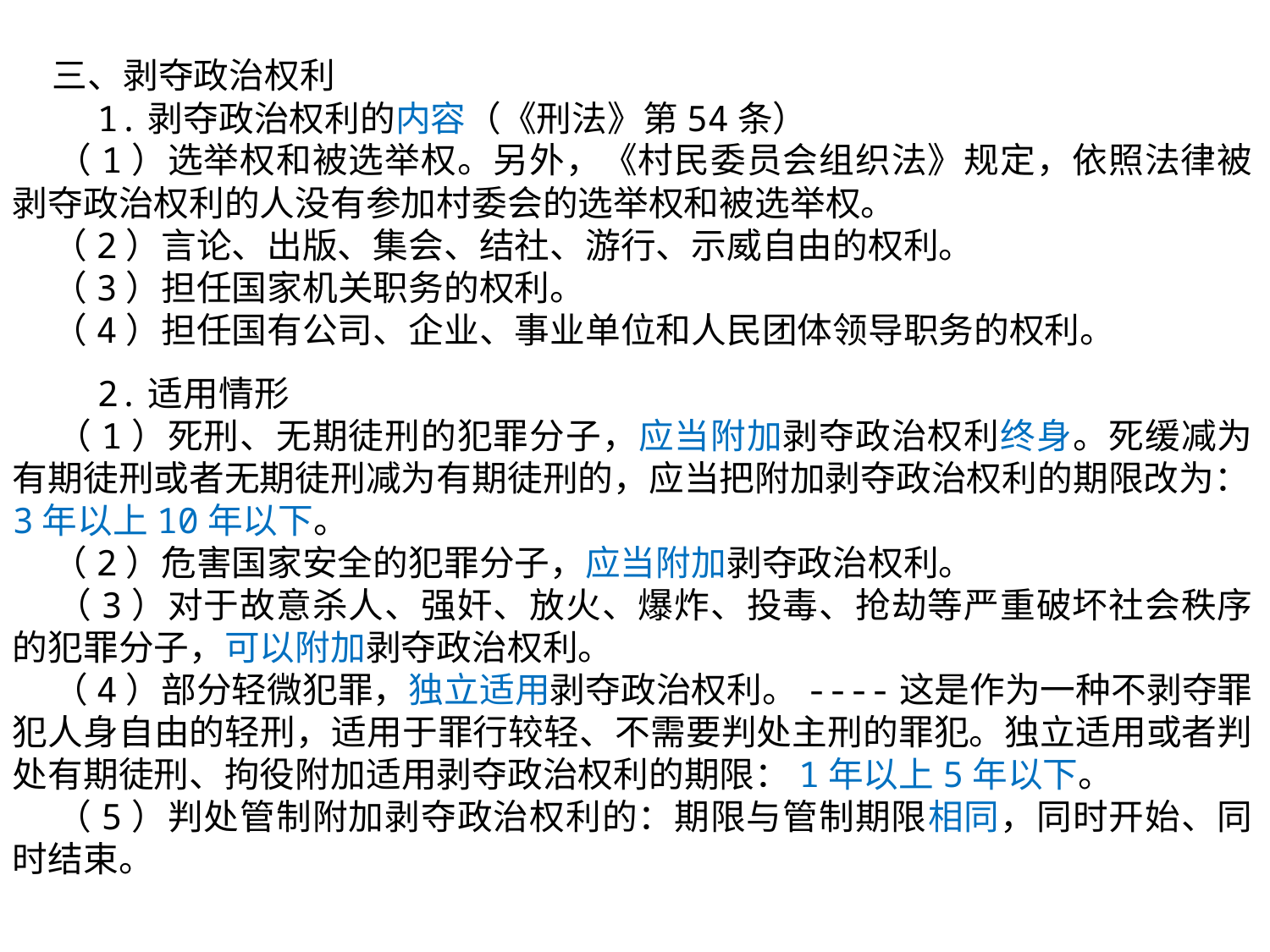

三、剥夺政治权利
    1.剥夺政治权利的内容（《刑法》第54条）
    （1）选举权和被选举权。另外，《村民委员会组织法》规定，依照法律被剥夺政治权利的人没有参加村委会的选举权和被选举权。
    （2）言论、出版、集会、结社、游行、示威自由的权利。
    （3）担任国家机关职务的权利。
    （4）担任国有公司、企业、事业单位和人民团体领导职务的权利。

    2.适用情形
    （1）死刑、无期徒刑的犯罪分子，应当附加剥夺政治权利终身。死缓减为有期徒刑或者无期徒刑减为有期徒刑的，应当把附加剥夺政治权利的期限改为：3年以上10年以下。
    （2）危害国家安全的犯罪分子，应当附加剥夺政治权利。
    （3）对于故意杀人、强奸、放火、爆炸、投毒、抢劫等严重破坏社会秩序的犯罪分子，可以附加剥夺政治权利。
    （4）部分轻微犯罪，独立适用剥夺政治权利。----这是作为一种不剥夺罪犯人身自由的轻刑，适用于罪行较轻、不需要判处主刑的罪犯。独立适用或者判处有期徒刑、拘役附加适用剥夺政治权利的期限：1年以上5年以下。
    （5）判处管制附加剥夺政治权利的：期限与管制期限相同，同时开始、同时结束。